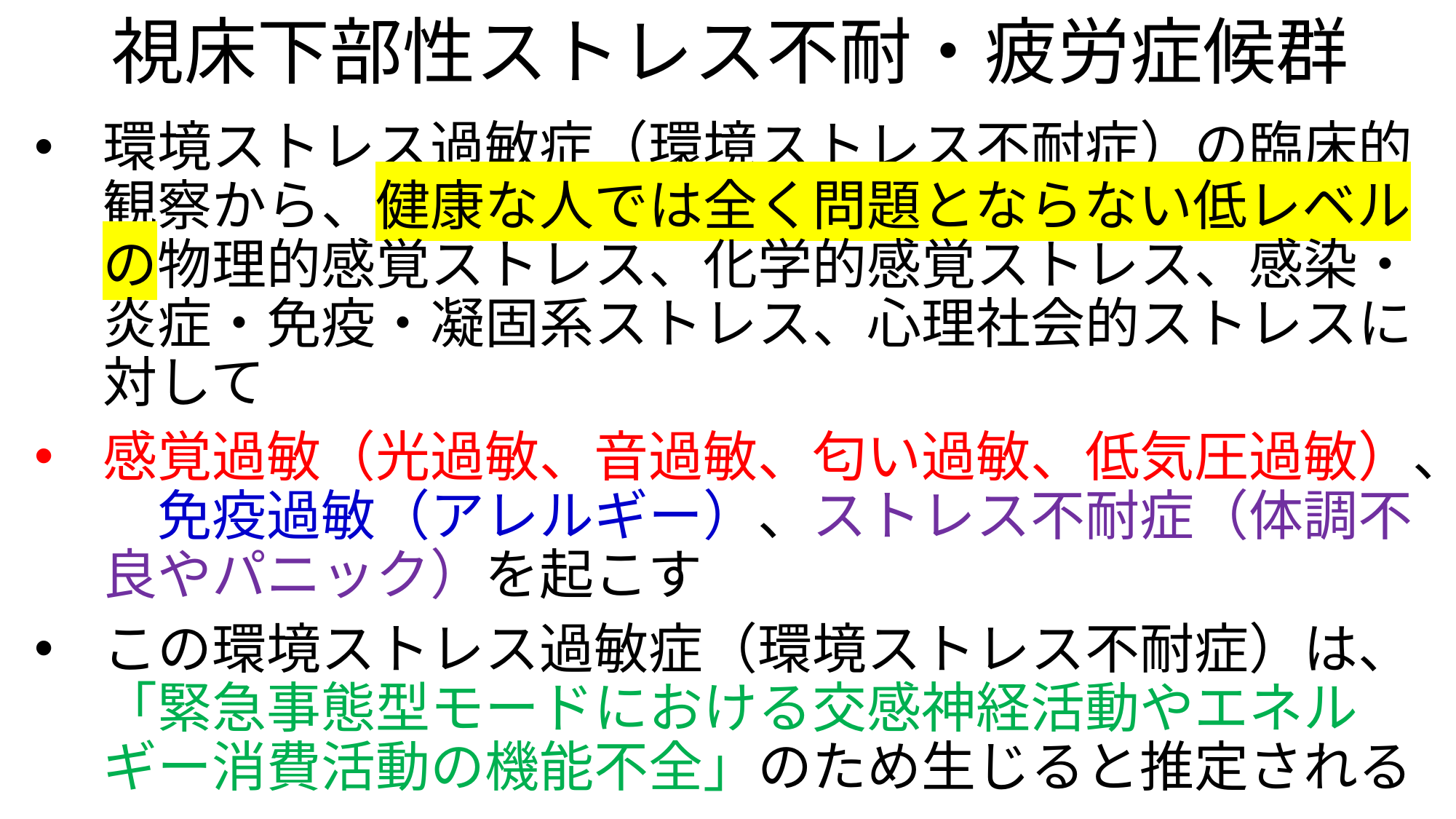

# 視床下部性ストレス不耐・疲労症候群
環境ストレス過敏症（環境ストレス不耐症）の臨床的観察から、健康な人では全く問題とならない低レベルの物理的感覚ストレス、化学的感覚ストレス、感染・炎症・免疫・凝固系ストレス、心理社会的ストレスに対して
感覚過敏（光過敏、音過敏、匂い過敏、低気圧過敏）、　免疫過敏（アレルギー）、ストレス不耐症（体調不良やパニック）を起こす
この環境ストレス過敏症（環境ストレス不耐症）は、「緊急事態型モードにおける交感神経活動やエネルギー消費活動の機能不全」のため生じると推定される